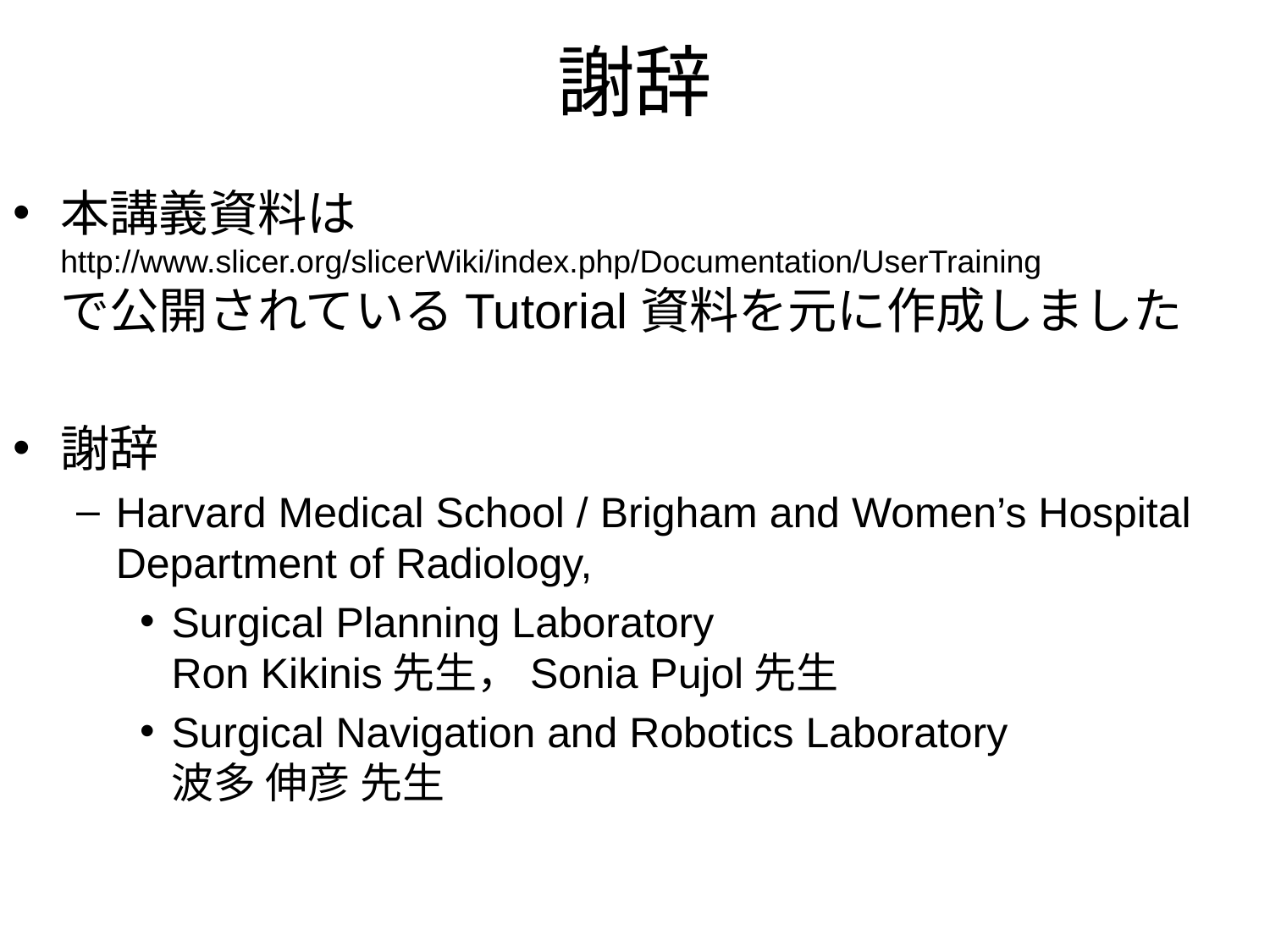

# 謝辞
本講義資料は
http://www.slicer.org/slicerWiki/index.php/Documentation/UserTraining
で公開されているTutorial資料を元に作成しました

謝辞
Harvard Medical School / Brigham and Women’s Hospital Department of Radiology,
Surgical Planning Laboratory
Ron Kikinis先生，Sonia Pujol先生
Surgical Navigation and Robotics Laboratory
波多 伸彦 先生